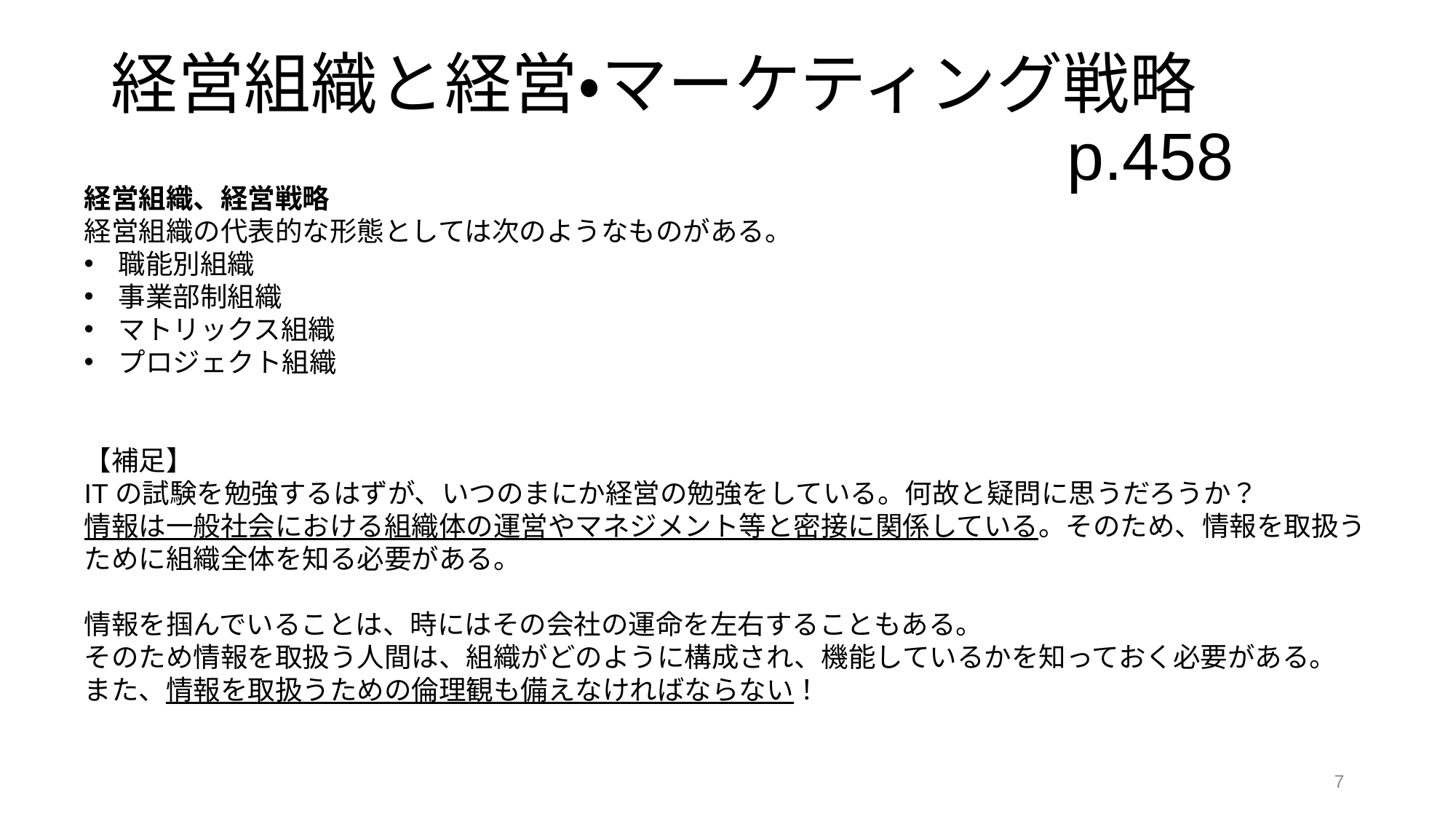

# 経営組織と経営・マーケティング戦略										　p.458
経営組織、経営戦略
経営組織の代表的な形態としては次のようなものがある。
職能別組織
事業部制組織
マトリックス組織
プロジェクト組織

【補足】
ITの試験を勉強するはずが、いつのまにか経営の勉強をしている。何故と疑問に思うだろうか？
情報は一般社会における組織体の運営やマネジメント等と密接に関係している。そのため、情報を取扱うために組織全体を知る必要がある。

情報を掴んでいることは、時にはその会社の運命を左右することもある。
そのため情報を取扱う人間は、組織がどのように構成され、機能しているかを知っておく必要がある。
また、情報を取扱うための倫理観も備えなければならない！

7